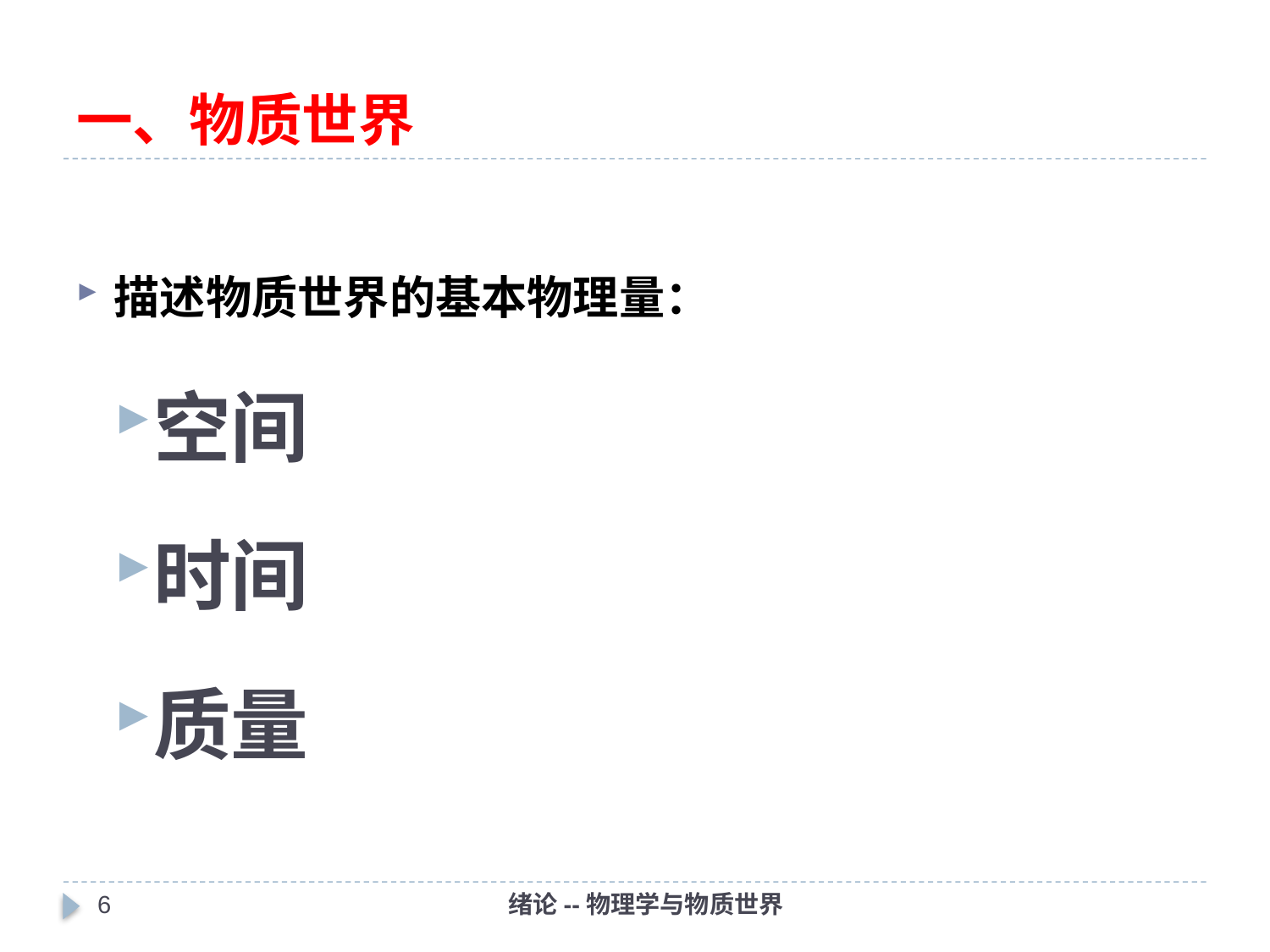

# 一、物质世界

描述物质世界的基本物理量：
空间
时间
质量
6
绪论--物理学与物质世界